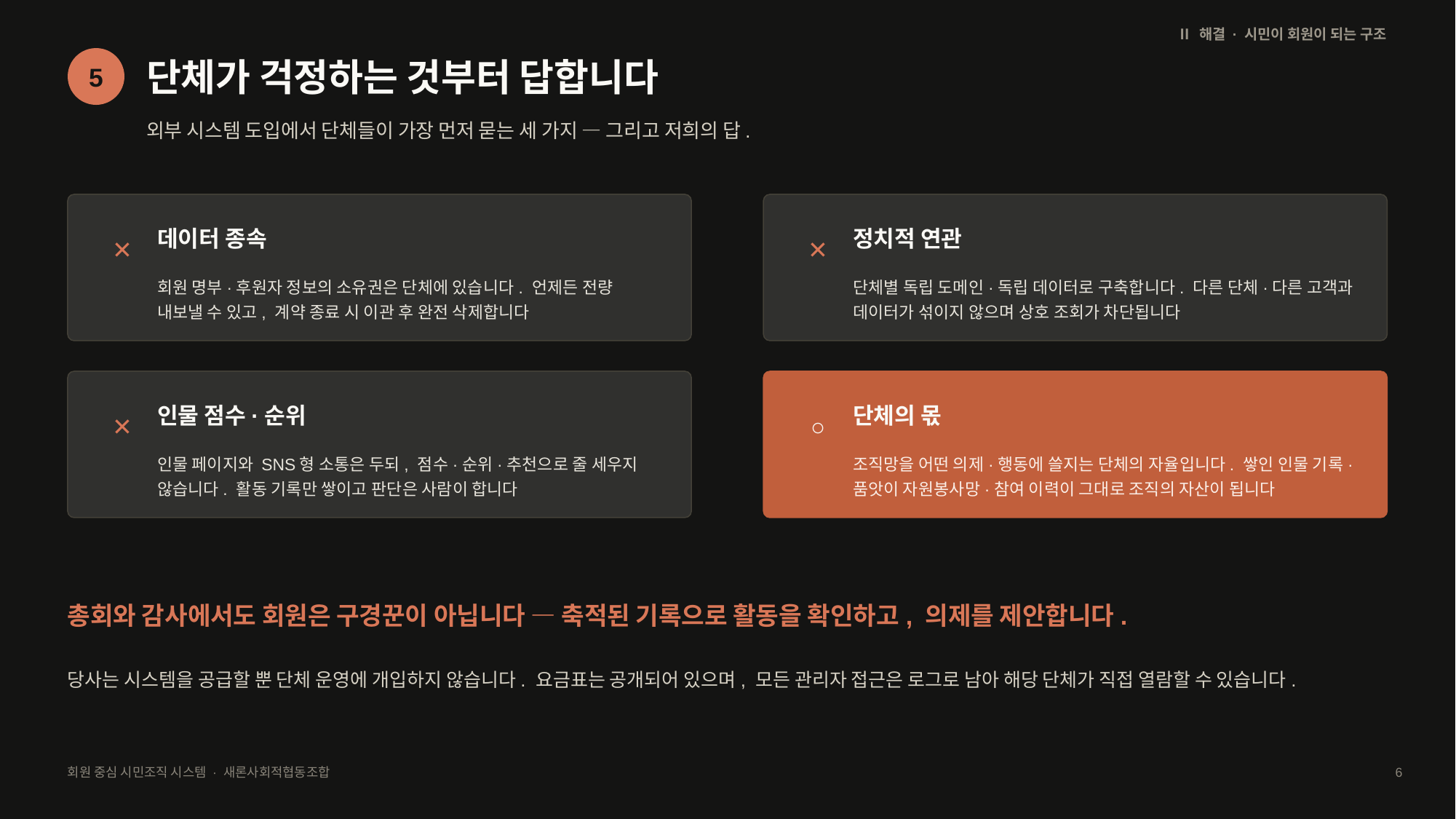

Ⅱ 해결 · 시민이 회원이 되는 구조
단체가 걱정하는 것부터 답합니다

5
외부 시스템 도입에서 단체들이 가장 먼저 묻는 세 가지 — 그리고 저희의 답.

데이터 종속
정치적 연관
✕
✕
회원 명부·후원자 정보의 소유권은 단체에 있습니다. 언제든 전량 내보낼 수 있고, 계약 종료 시 이관 후 완전 삭제합니다
단체별 독립 도메인·독립 데이터로 구축합니다. 다른 단체·다른 고객과 데이터가 섞이지 않으며 상호 조회가 차단됩니다

인물 점수·순위
단체의 몫
✕
○
인물 페이지와 SNS형 소통은 두되, 점수·순위·추천으로 줄 세우지 않습니다. 활동 기록만 쌓이고 판단은 사람이 합니다
조직망을 어떤 의제·행동에 쓸지는 단체의 자율입니다. 쌓인 인물 기록·품앗이 자원봉사망·참여 이력이 그대로 조직의 자산이 됩니다
총회와 감사에서도 회원은 구경꾼이 아닙니다 — 축적된 기록으로 활동을 확인하고, 의제를 제안합니다.
당사는 시스템을 공급할 뿐 단체 운영에 개입하지 않습니다. 요금표는 공개되어 있으며, 모든 관리자 접근은 로그로 남아 해당 단체가 직접 열람할 수 있습니다.
회원 중심 시민조직 시스템 · 새론사회적협동조합
6